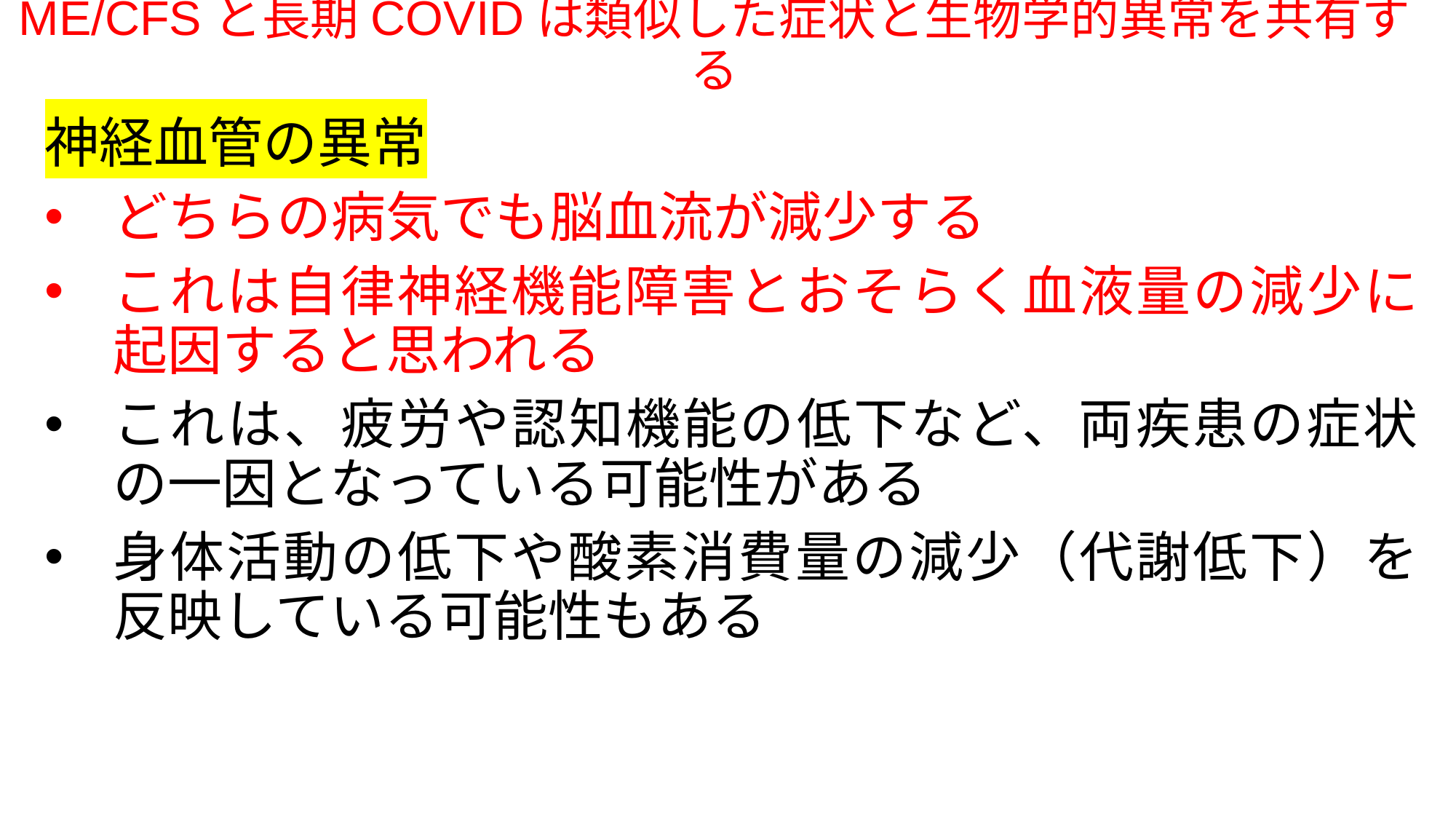

# ME/CFSと長期COVIDは類似した症状と生物学的異常を共有する
神経血管の異常
どちらの病気でも脳血流が減少する
これは自律神経機能障害とおそらく血液量の減少に起因すると思われる
これは、疲労や認知機能の低下など、両疾患の症状の一因となっている可能性がある
身体活動の低下や酸素消費量の減少（代謝低下）を反映している可能性もある